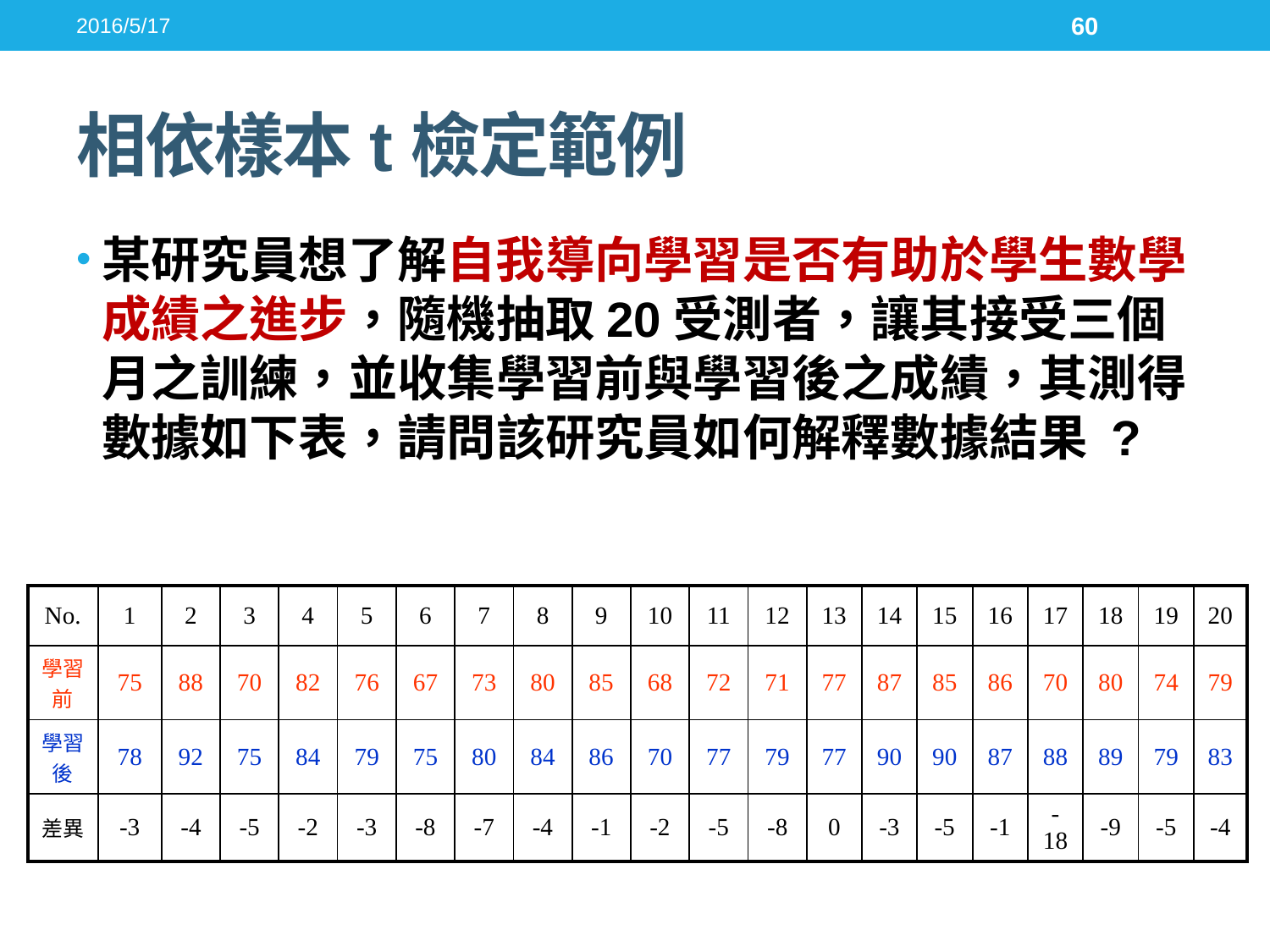

2016/5/17
60
# 相依樣本t檢定範例
某研究員想了解自我導向學習是否有助於學生數學成績之進步，隨機抽取20受測者，讓其接受三個月之訓練，並收集學習前與學習後之成績，其測得數據如下表，請問該研究員如何解釋數據結果 ?

| No. | 1 | 2 | 3 | 4 | 5 | 6 | 7 | 8 | 9 | 10 | 11 | 12 | 13 | 14 | 15 | 16 | 17 | 18 | 19 | 20 |
| --- | --- | --- | --- | --- | --- | --- | --- | --- | --- | --- | --- | --- | --- | --- | --- | --- | --- | --- | --- | --- |
| 學習前 | 75 | 88 | 70 | 82 | 76 | 67 | 73 | 80 | 85 | 68 | 72 | 71 | 77 | 87 | 85 | 86 | 70 | 80 | 74 | 79 |
| 學習後 | 78 | 92 | 75 | 84 | 79 | 75 | 80 | 84 | 86 | 70 | 77 | 79 | 77 | 90 | 90 | 87 | 88 | 89 | 79 | 83 |
| 差異 | -3 | -4 | -5 | -2 | -3 | -8 | -7 | -4 | -1 | -2 | -5 | -8 | 0 | -3 | -5 | -1 | -18 | -9 | -5 | -4 |